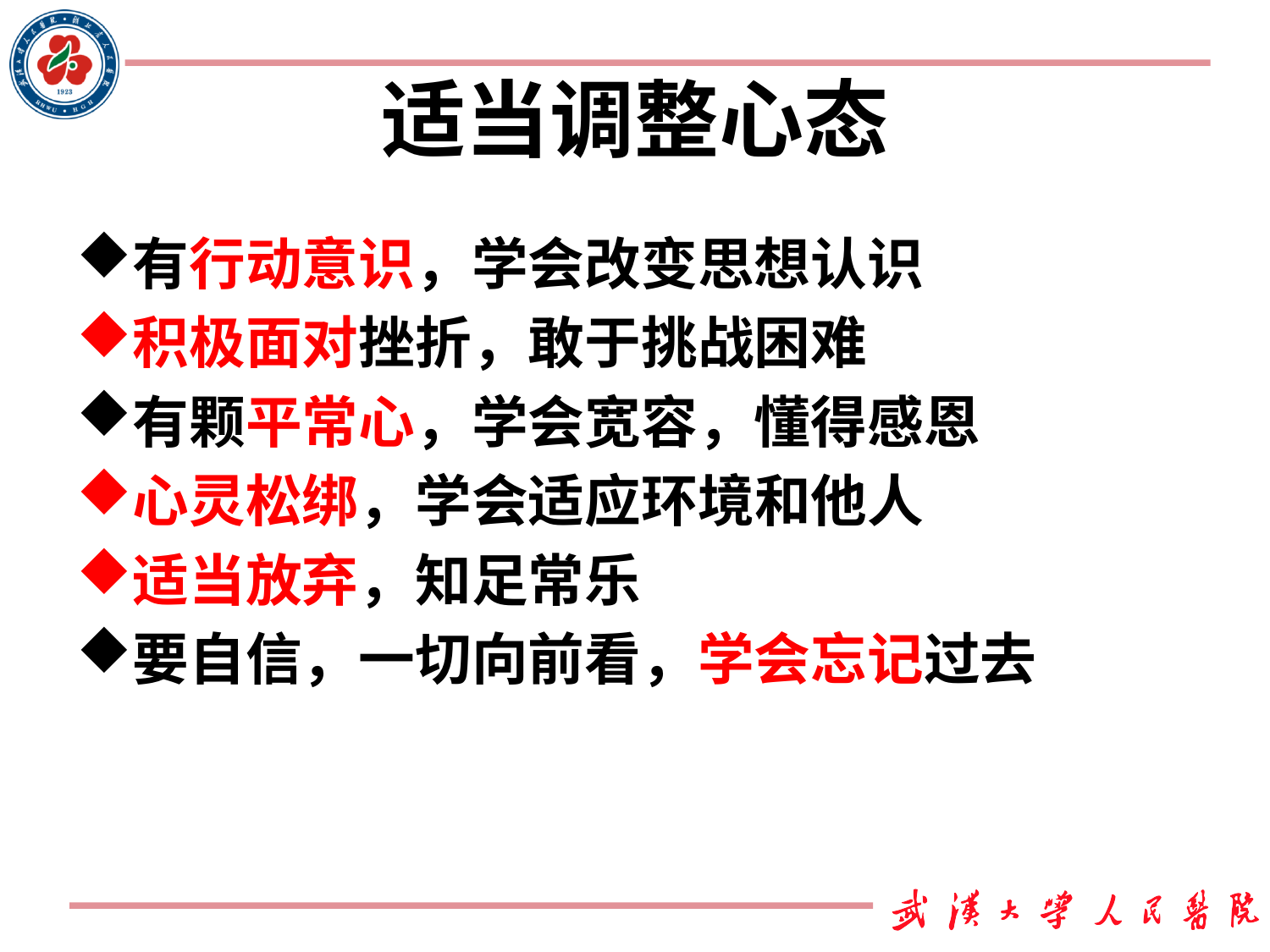

# 适当调整心态
有行动意识，学会改变思想认识
积极面对挫折，敢于挑战困难
有颗平常心，学会宽容，懂得感恩
心灵松绑，学会适应环境和他人
适当放弃，知足常乐
要自信，一切向前看，学会忘记过去